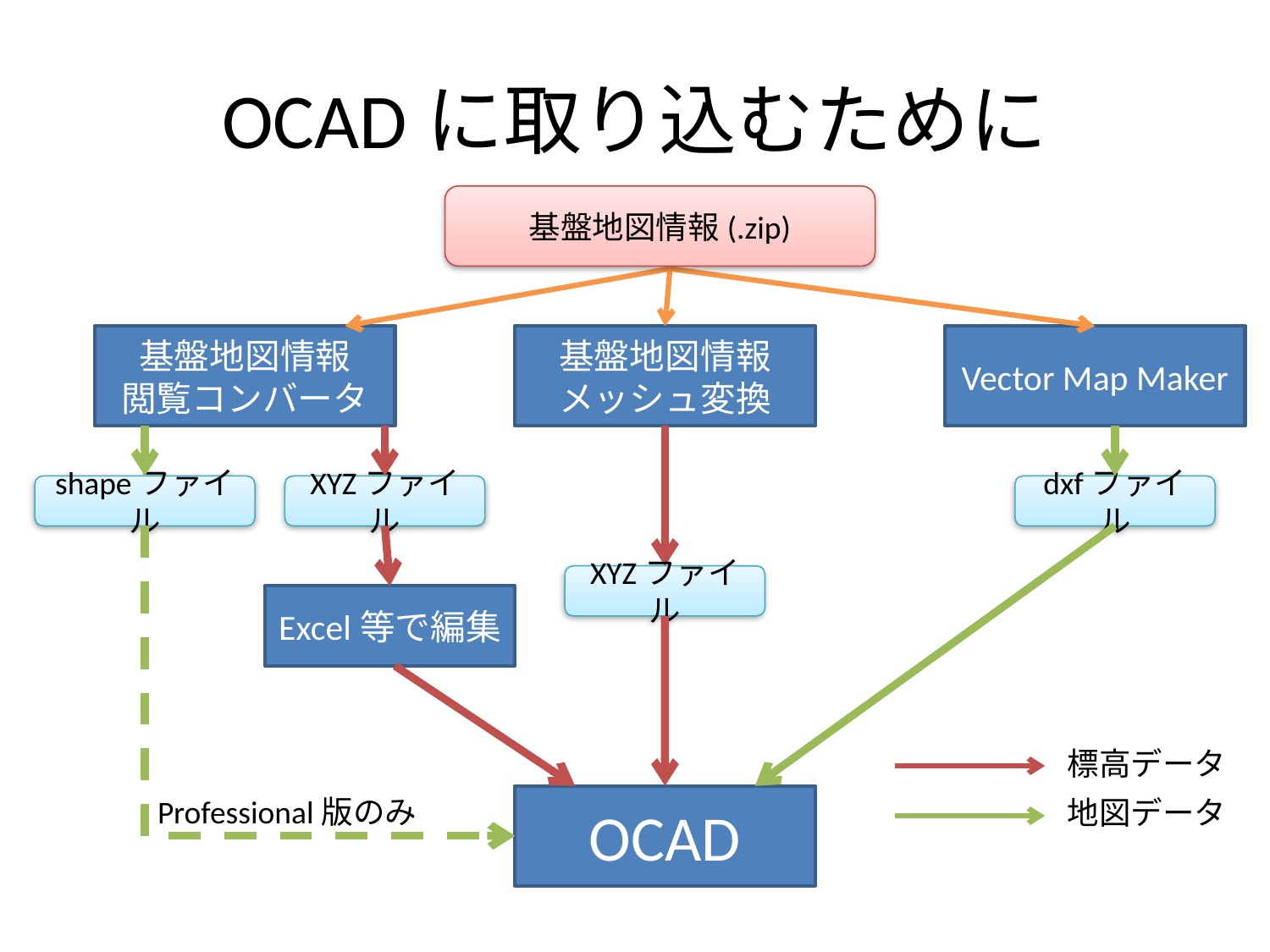

# OCADに取り込むために
基盤地図情報(.zip)
基盤地図情報
閲覧コンバータ
基盤地図情報
メッシュ変換
Vector Map Maker
shapeファイル
XYZファイル
dxfファイル
XYZファイル
Excel等で編集
標高データ
地図データ
Professional版のみ
OCAD